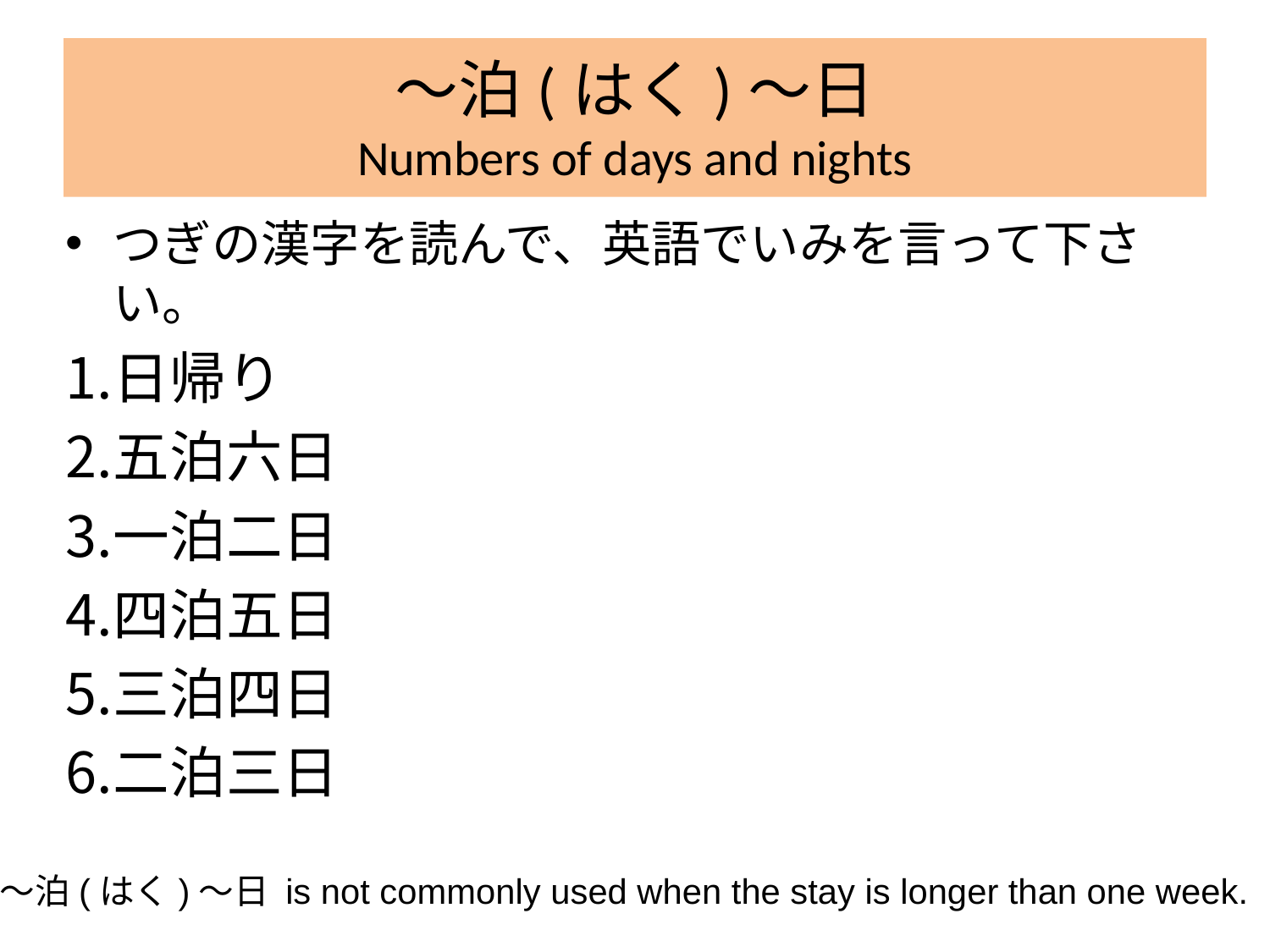

# 〜泊(はく)〜日 Numbers of days and nights
つぎの漢字を読んで、英語でいみを言って下さい。
日帰り
五泊六日
一泊二日
四泊五日
三泊四日
二泊三日
・～泊(はく)～日 is not commonly used when the stay is longer than one week.